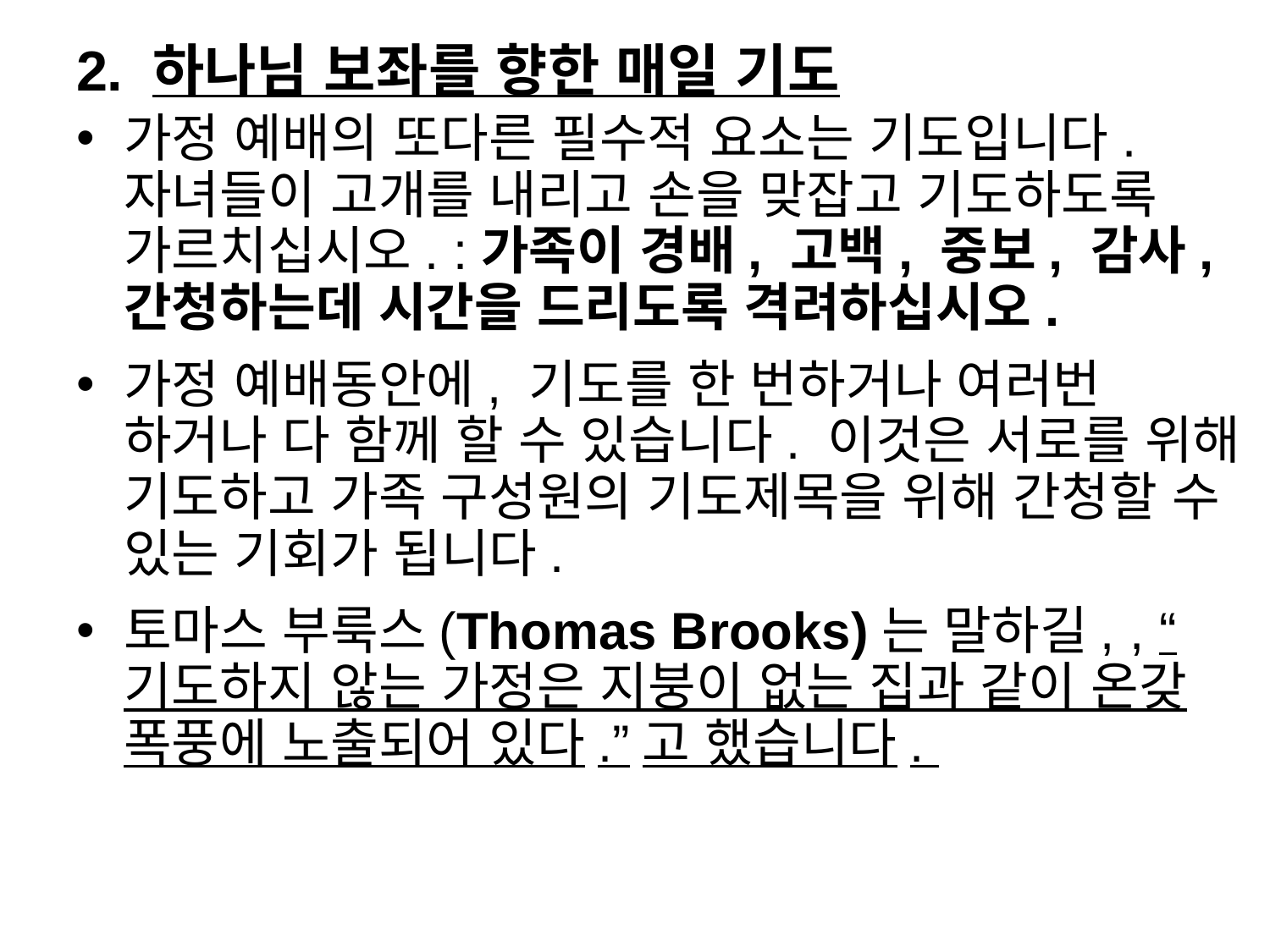

# 2. 하나님 보좌를 향한 매일 기도
가정 예배의 또다른 필수적 요소는 기도입니다. 자녀들이 고개를 내리고 손을 맞잡고 기도하도록 가르치십시오. :가족이 경배, 고백, 중보, 감사, 간청하는데 시간을 드리도록 격려하십시오.
가정 예배동안에, 기도를 한 번하거나 여러번 하거나 다 함께 할 수 있습니다. 이것은 서로를 위해 기도하고 가족 구성원의 기도제목을 위해 간청할 수 있는 기회가 됩니다.
토마스 부룩스(Thomas Brooks)는 말하길, , “기도하지 않는 가정은 지붕이 없는 집과 같이 온갖 폭풍에 노출되어 있다.”고 했습니다.